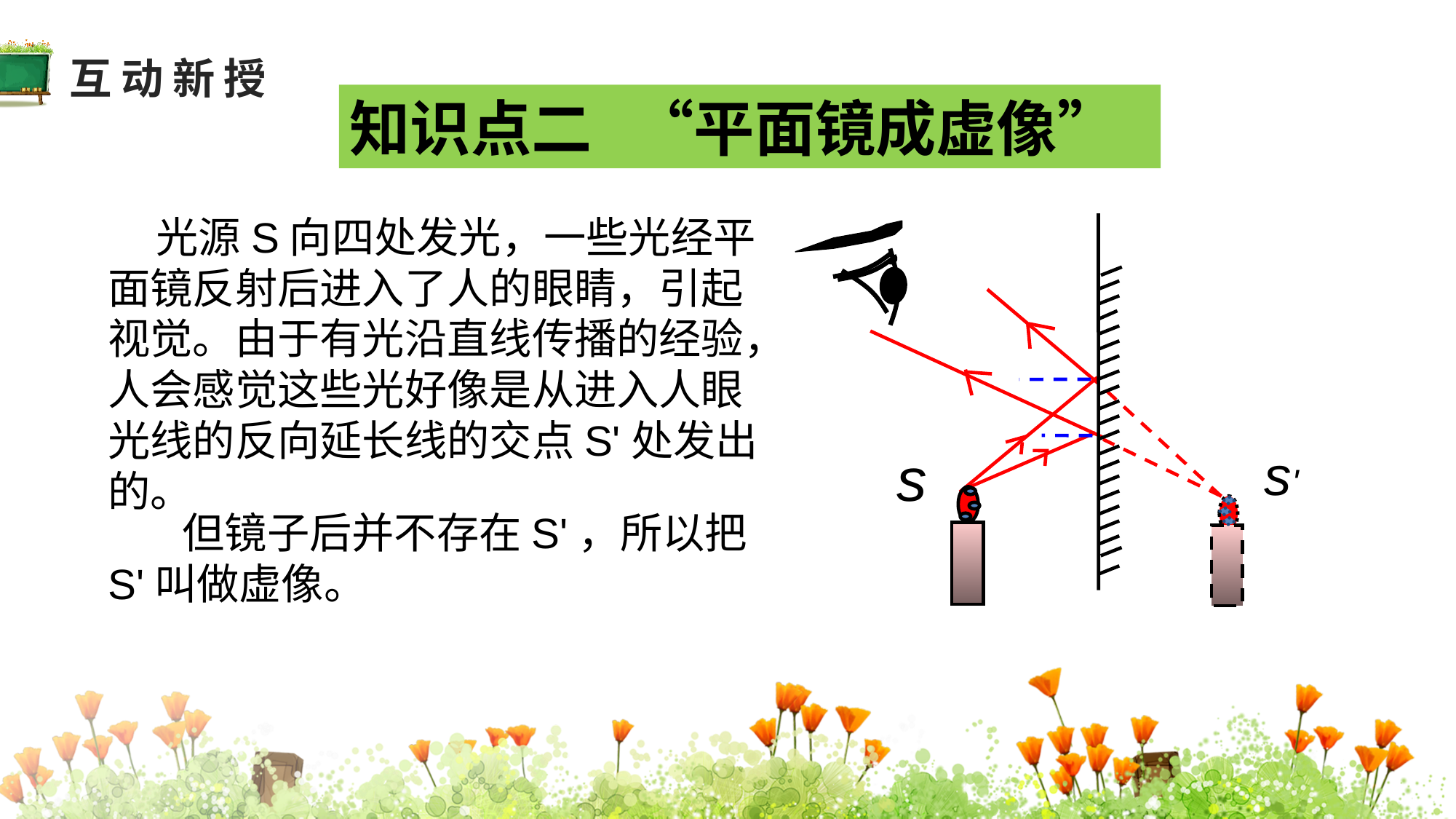

互动新授
知识点二   “平面镜成虚像”
    光源S向四处发光，一些光经平面镜反射后进入了人的眼睛，引起视觉。由于有光沿直线传播的经验，人会感觉这些光好像是从进入人眼光线的反向延长线的交点S'处发出的。

s
s'
 但镜子后并不存在S'，所以把S'叫做虚像。